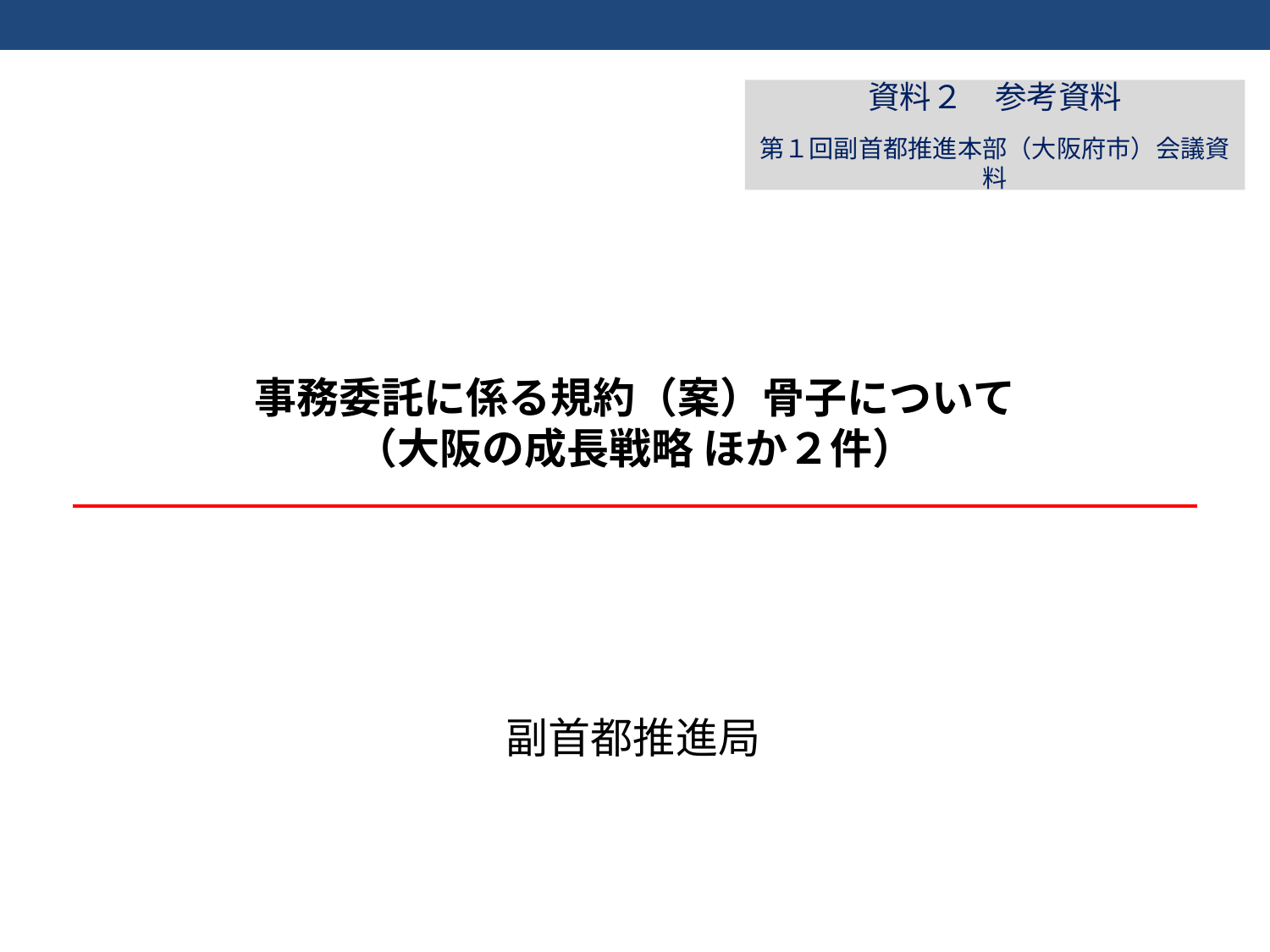

資料２　参考資料

第１回副首都推進本部（大阪府市）会議資料
# 事務委託に係る規約（案）骨子について （大阪の成長戦略 ほか２件）

副首都推進局